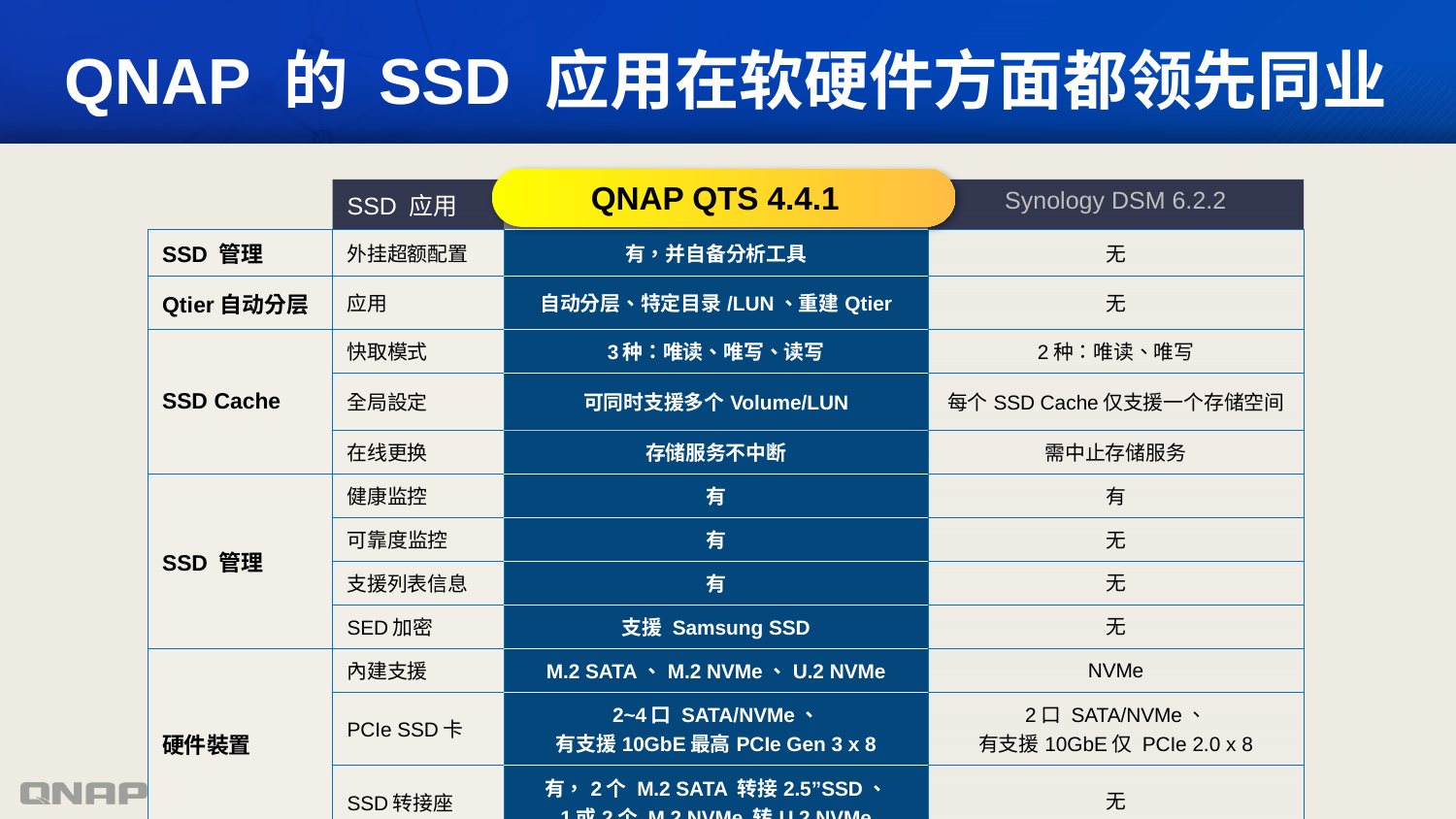

# QNAP 的 SSD 应用在软硬件方面都领先同业

QNAP QTS 4.4.1
|  | SSD 应用 | QNAP QTS 4.4.1 | Synology DSM 6.2.2 |
| --- | --- | --- | --- |
| SSD 管理 | 外挂超额配置 | 有，并自备分析工具 | 无 |
| Qtier自动分层 | 应用 | 自动分层、特定目录/LUN、重建Qtier | 无 |
| SSD Cache | 快取模式 | 3种：唯读、唯写、读写 | 2种：唯读、唯写 |
|  | 全局設定 | 可同时支援多个Volume/LUN | 每个SSD Cache仅支援一个存储空间 |
|  | 在线更换 | 存储服务不中断 | 需中止存储服务 |
| SSD 管理 | 健康监控 | 有 | 有 |
|  | 可靠度监控 | 有 | 无 |
|  | 支援列表信息 | 有 | 无 |
|  | SED加密 | 支援 Samsung SSD | 无 |
| 硬件裝置 | 內建支援 | M.2 SATA、M.2 NVMe、U.2 NVMe | NVMe |
|  | PCIe SSD卡 | 2~4口 SATA/NVMe、 有支援10GbE最高PCIe Gen 3 x 8 | 2口 SATA/NVMe、 有支援10GbE仅 PCIe 2.0 x 8 |
|  | SSD转接座 | 有，2个 M.2 SATA 转接2.5”SSD、 1或2个 M.2 NVMe 转U.2 NVMe | 无 |